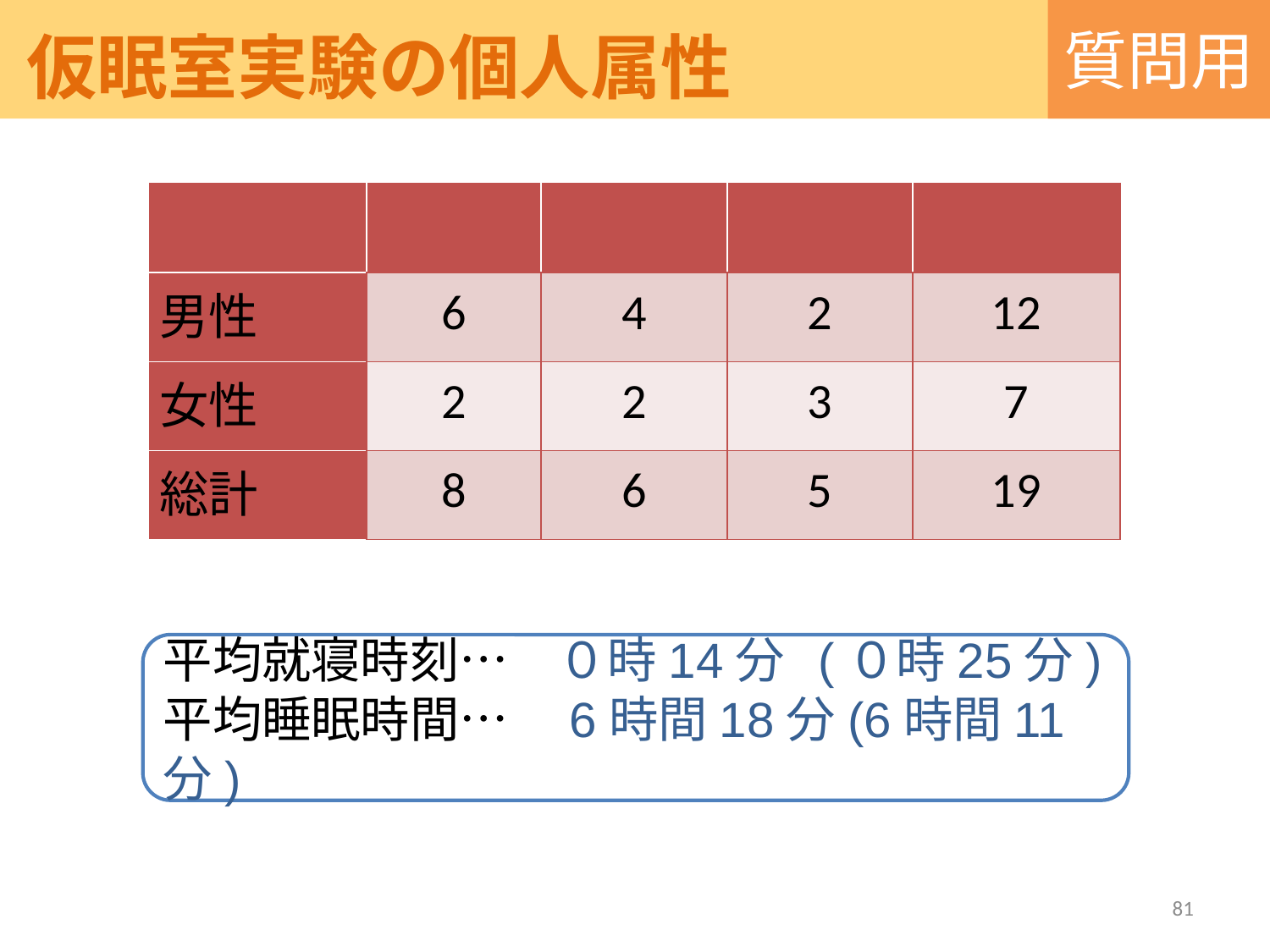

質問用

仮眠室実験の個人属性
|  | 1年 | 2年 | 3年 | 総計 |
| --- | --- | --- | --- | --- |
| 男性 | 6 | 4 | 2 | 12 |
| 女性 | 2 | 2 | 3 | 7 |
| 総計 | 8 | 6 | 5 | 19 |
平均就寝時刻…　０時14分  (０時25分)
平均睡眠時間…　6時間18分(6時間11分)
81